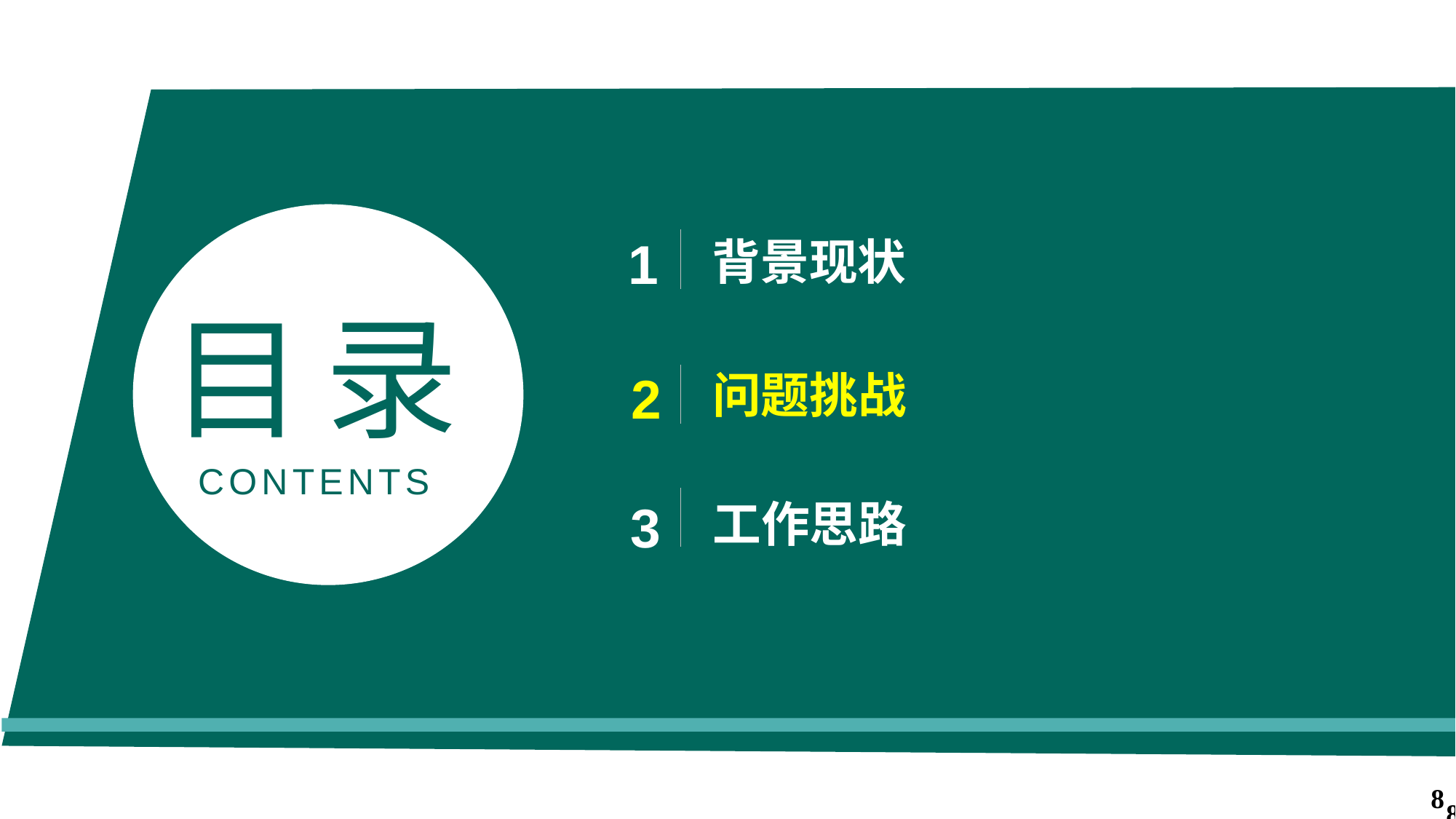

1
背景现状
目
录
CONTENTS
目
录
CONTENTS
2
  问题挑战
3
  工作思路

8
8